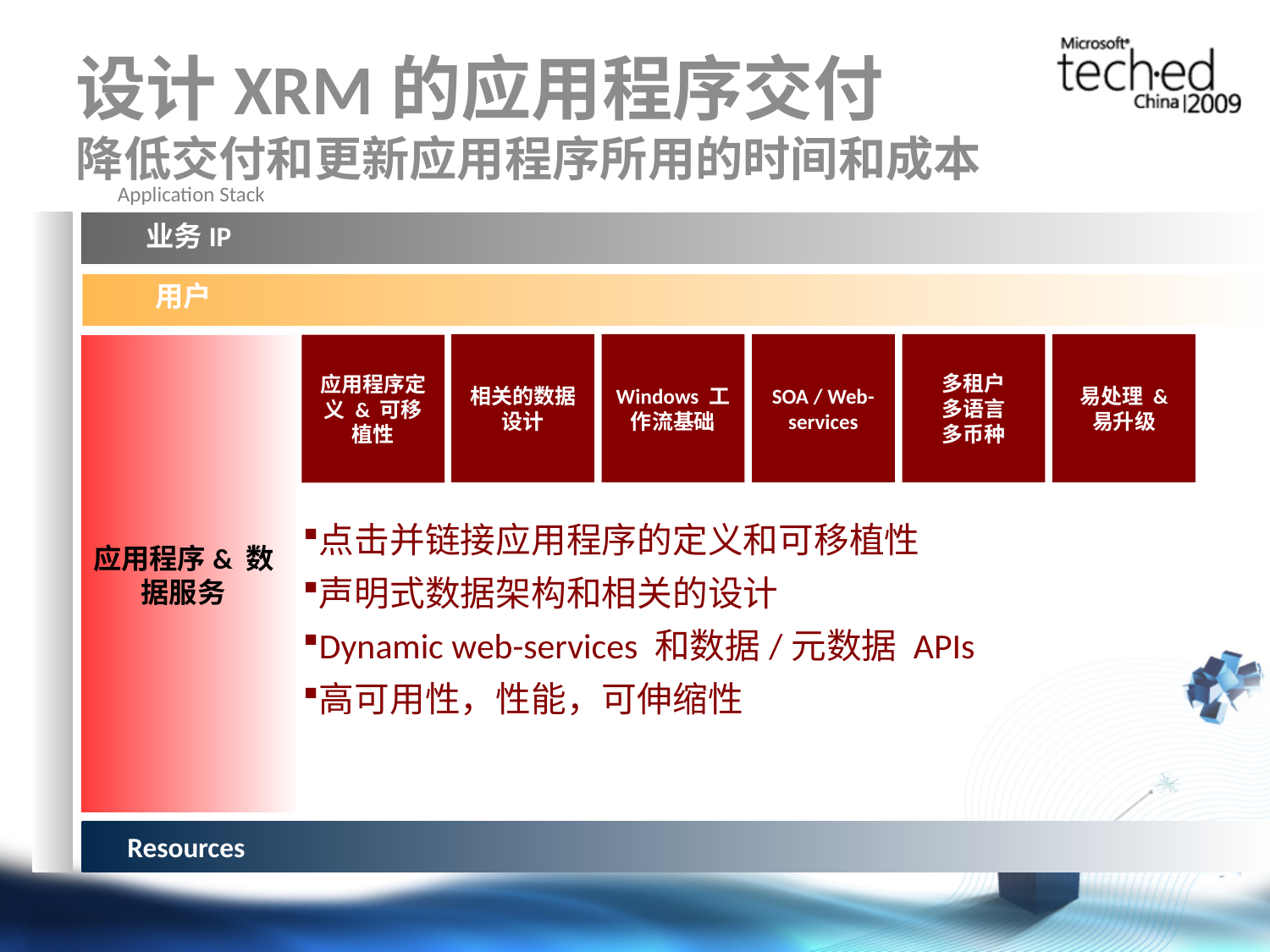

# 设计XRM的应用程序交付 降低交付和更新应用程序所用的时间和成本
Application Stack
业务IP

用户

Windows 工作流基础
多租户
多语言
多币种
易处理 & 易升级
相关的数据设计
SOA / Web-services
应用程序定义 & 可移植性

点击并链接应用程序的定义和可移植性
声明式数据架构和相关的设计
Dynamic web-services 和数据/元数据 APIs
高可用性，性能，可伸缩性
应用程序& 数据服务

Resources